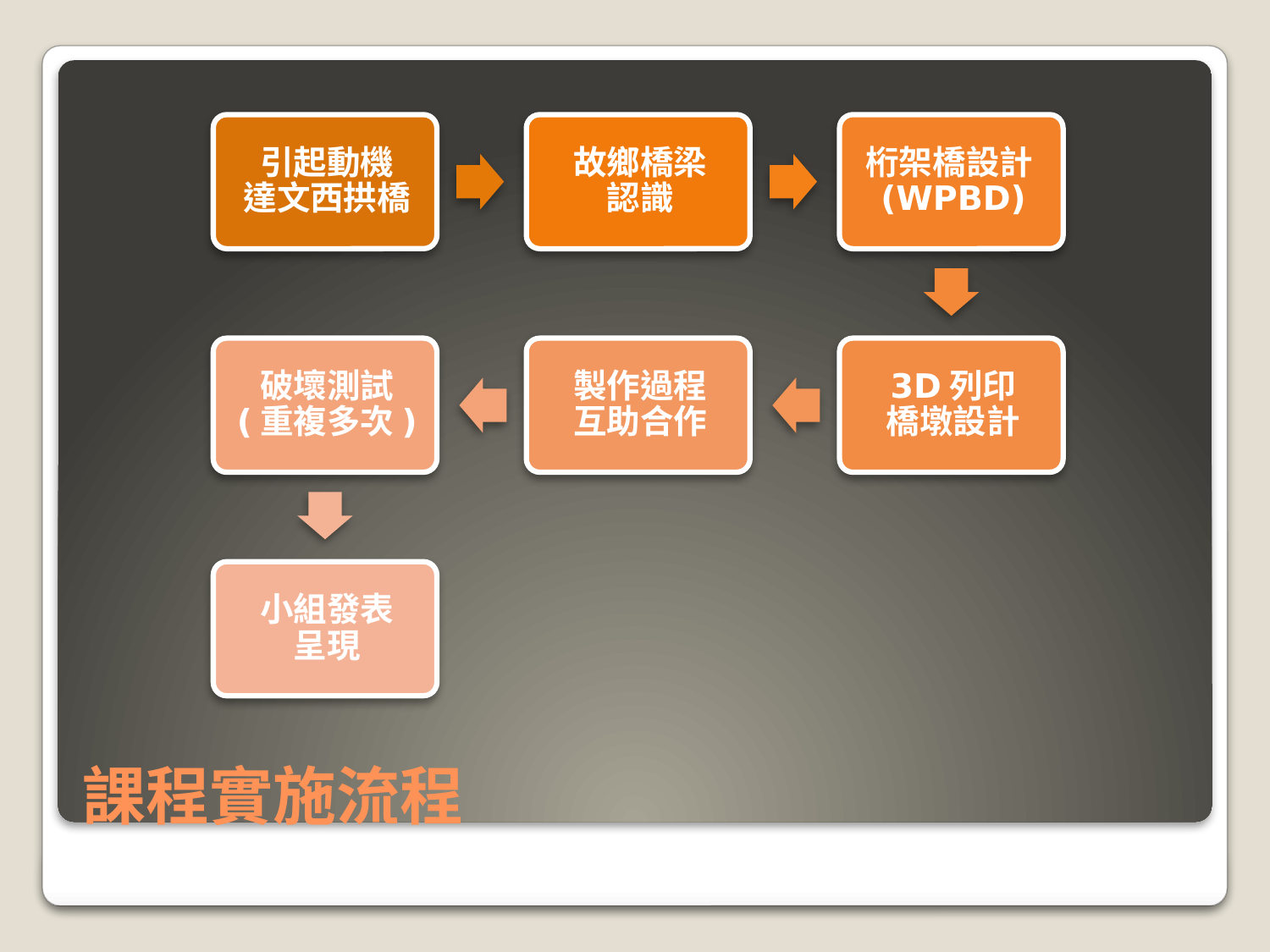

引起動機
達文西拱橋

故鄉橋梁
認識

桁架橋設計(WPBD)

3D列印
橋墩設計

製作過程
互助合作

破壞測試
(重複多次)

小組發表
呈現
# 課程實施流程